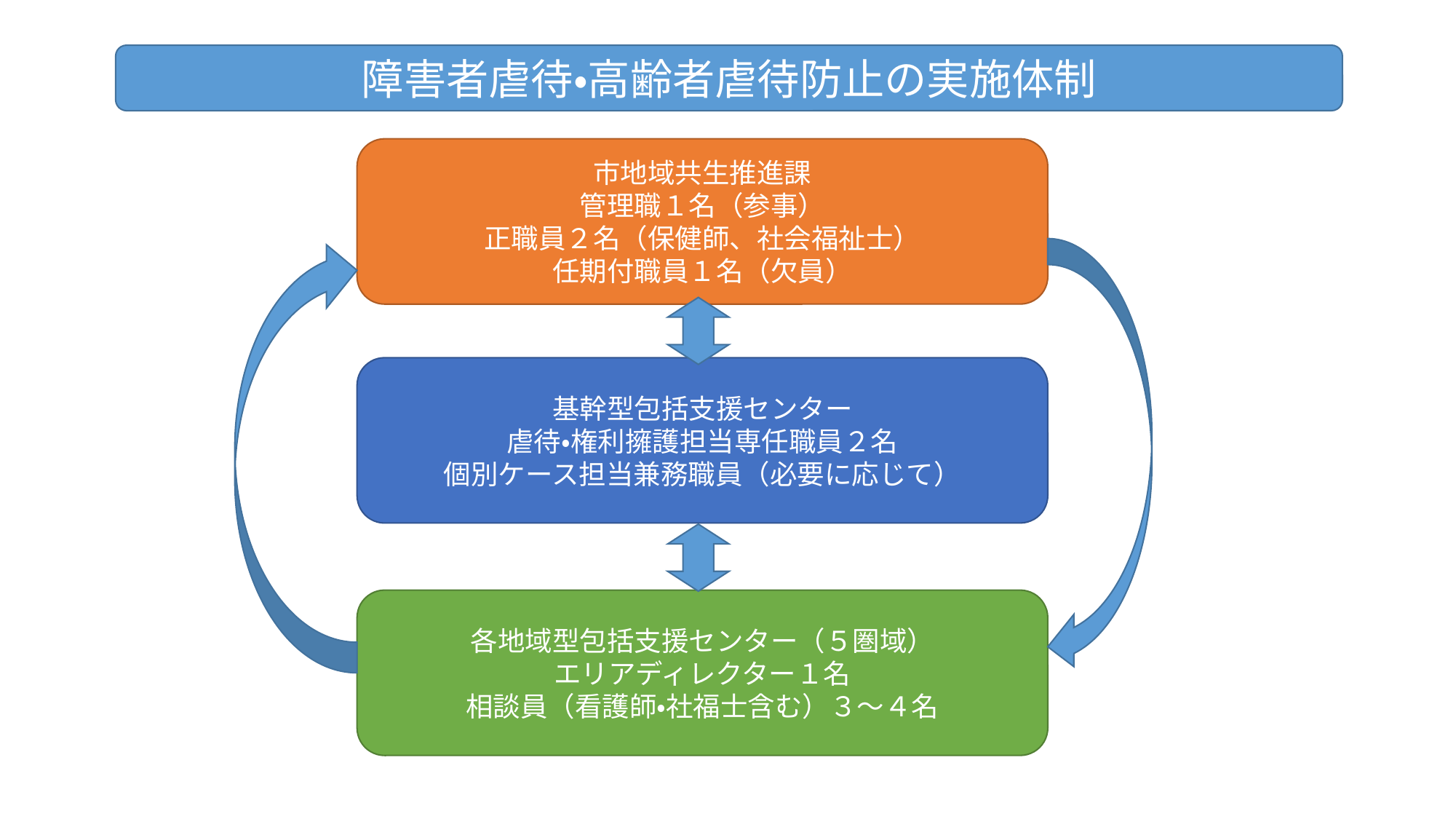

障害者虐待・高齢者虐待防止の実施体制
市地域共生推進課
管理職１名（参事）
正職員２名（保健師、社会福祉士）
任期付職員１名（欠員）

基幹型包括支援センター
虐待・権利擁護担当専任職員２名
個別ケース担当兼務職員（必要に応じて）

各地域型包括支援センター（５圏域）
エリアディレクター１名
相談員（看護師・社福士含む）３～４名